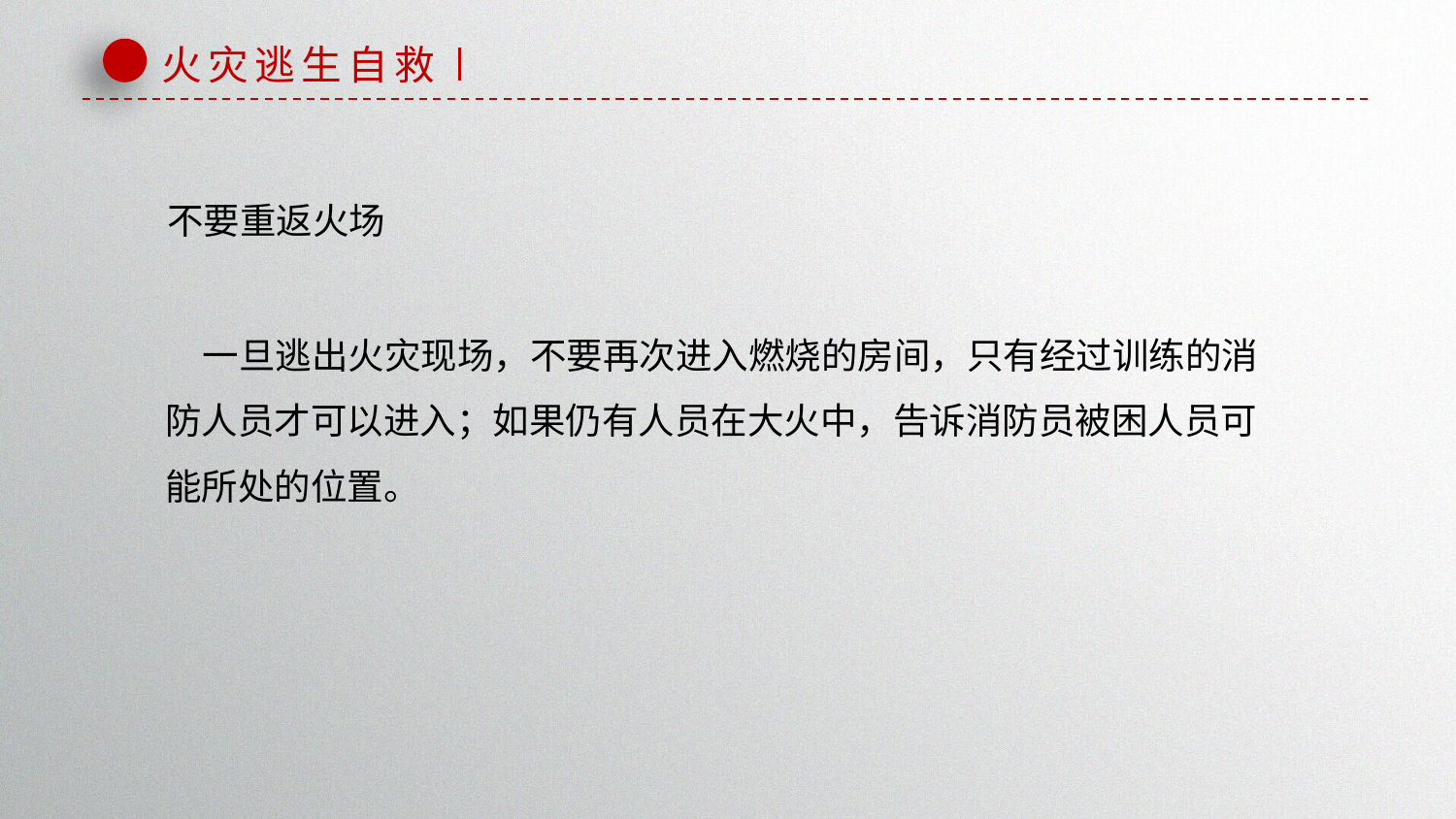

火灾逃生自救

不要重返火场
    一旦逃出火灾现场，不要再次进入燃烧的房间，只有经过训练的消防人员才可以进入；如果仍有人员在大火中，告诉消防员被困人员可能所处的位置。